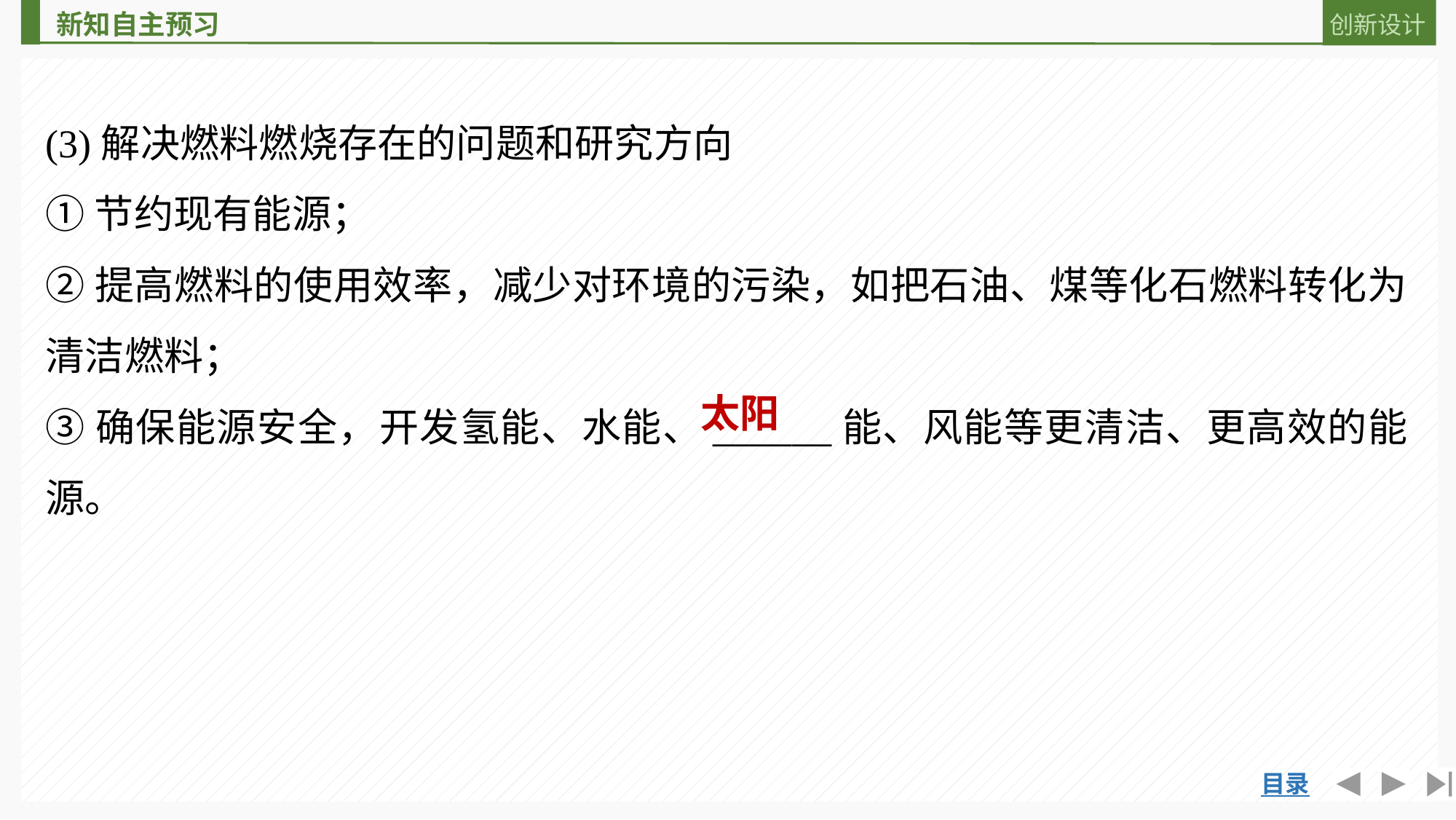

(3)解决燃料燃烧存在的问题和研究方向
①节约现有能源；
②提高燃料的使用效率，减少对环境的污染，如把石油、煤等化石燃料转化为清洁燃料；
③确保能源安全，开发氢能、水能、______能、风能等更清洁、更高效的能源。
太阳